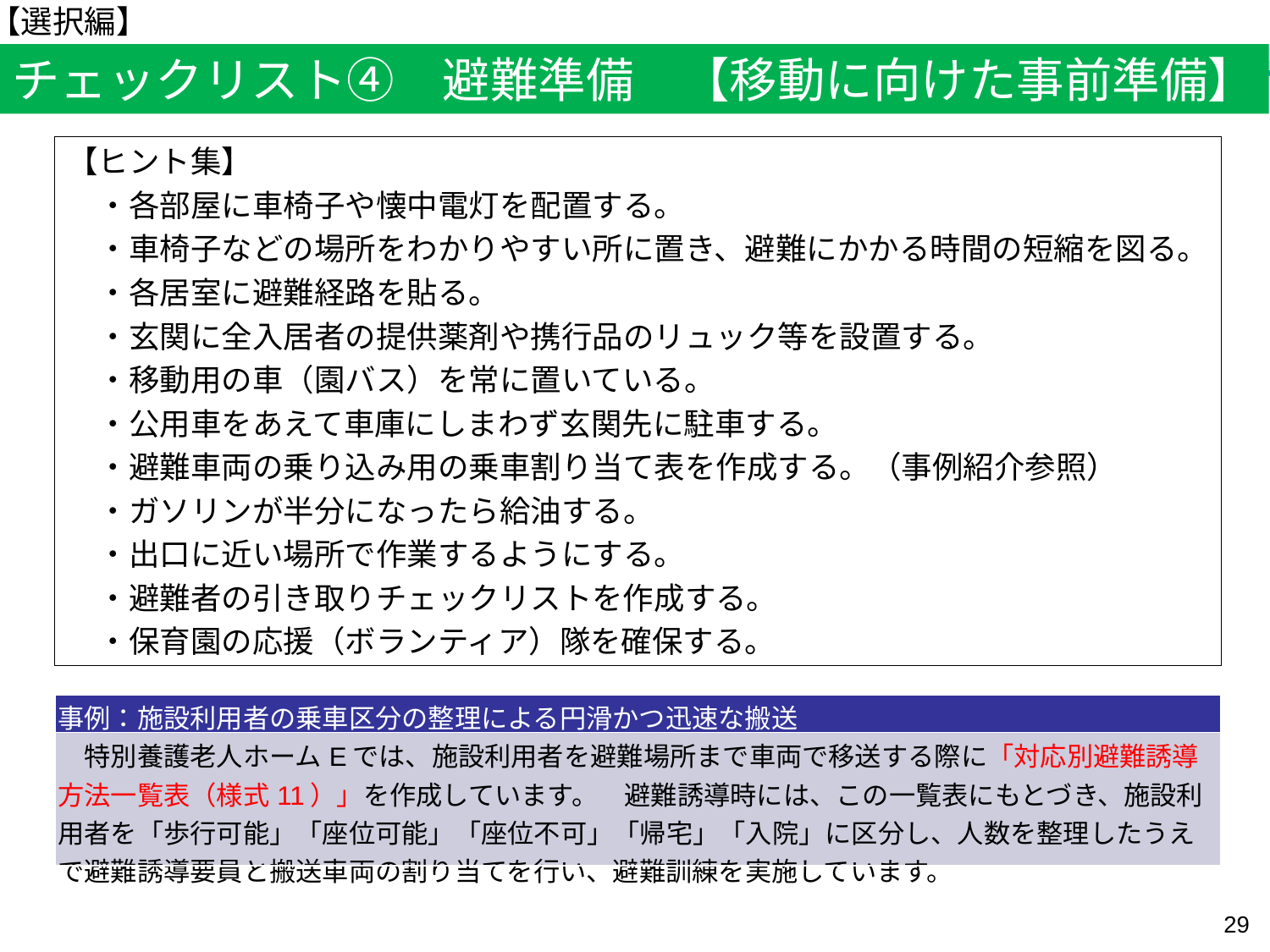

【選択編】
チェックリスト④　避難準備　【移動に向けた事前準備】
【ヒント集】
　・各部屋に車椅子や懐中電灯を配置する。
　・車椅子などの場所をわかりやすい所に置き、避難にかかる時間の短縮を図る。
　・各居室に避難経路を貼る。
　・玄関に全入居者の提供薬剤や携行品のリュック等を設置する。
　・移動用の車（園バス）を常に置いている。
　・公用車をあえて車庫にしまわず玄関先に駐車する。
　・避難車両の乗り込み用の乗車割り当て表を作成する。（事例紹介参照）
　・ガソリンが半分になったら給油する。
　・出口に近い場所で作業するようにする。
　・避難者の引き取りチェックリストを作成する。
　・保育園の応援（ボランティア）隊を確保する。
| 事例：施設利用者の乗車区分の整理による円滑かつ迅速な搬送 |
| --- |
| 特別養護老人ホームEでは、施設利用者を避難場所まで車両で移送する際に「対応別避難誘導方法一覧表（様式11）」を作成しています。　避難誘導時には、この一覧表にもとづき、施設利用者を「歩行可能」「座位可能」「座位不可」「帰宅」「入院」に区分し、人数を整理したうえで避難誘導要員と搬送車両の割り当てを行い、避難訓練を実施しています。 |
29